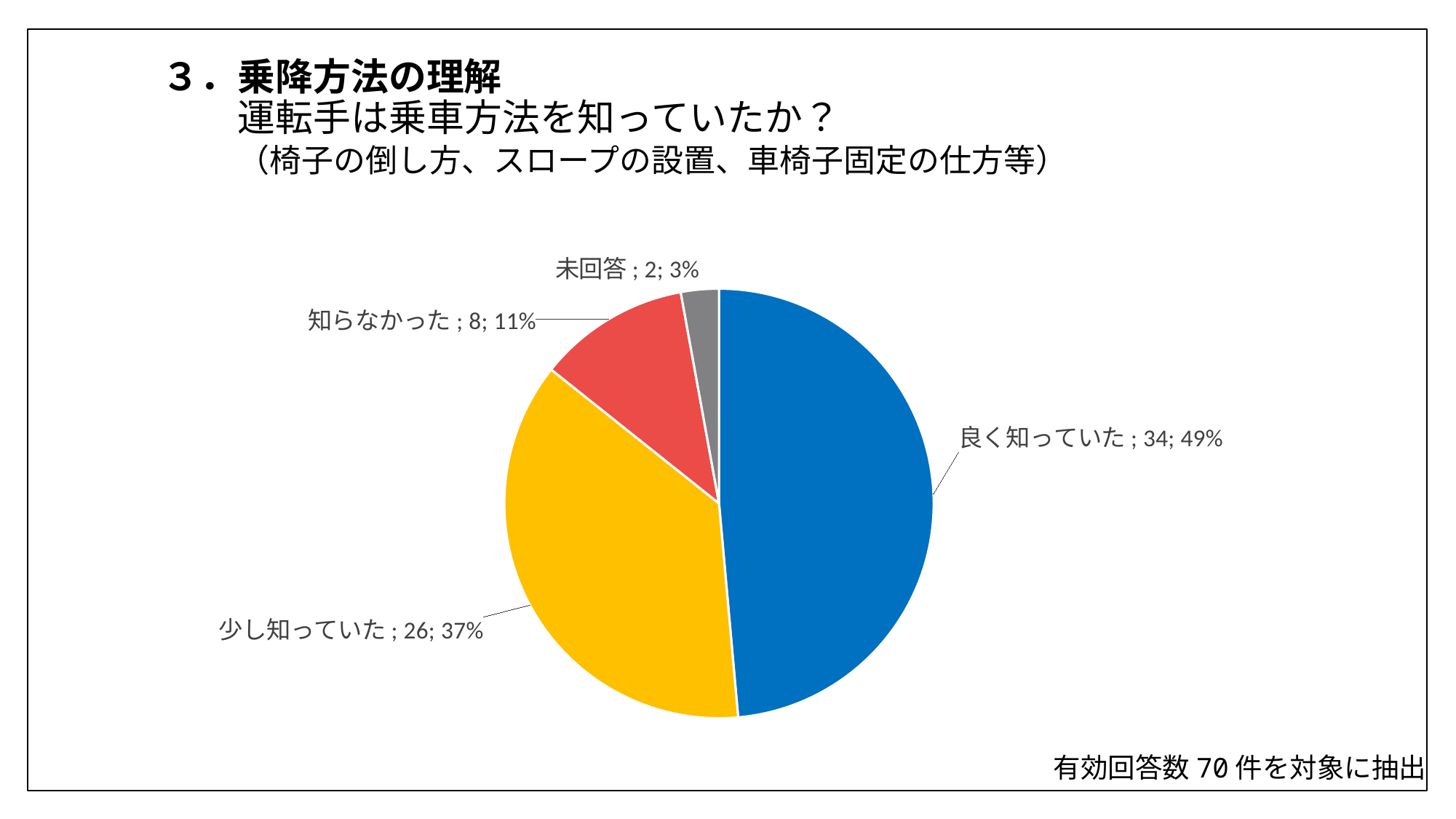

# ３．乗降方法の理解 　　運転手は乗車方法を知っていたか？ 　　（椅子の倒し方、スロープの設置、車椅子固定の仕方等）

### Chart

| Category | 列1 |
|---|---|
| 良く知っていた | 34.0 |
| 少し知っていた | 26.0 |
| 知らなかった | 8.0 |
| 未回答 | 2.0 |
有効回答数70件を対象に抽出